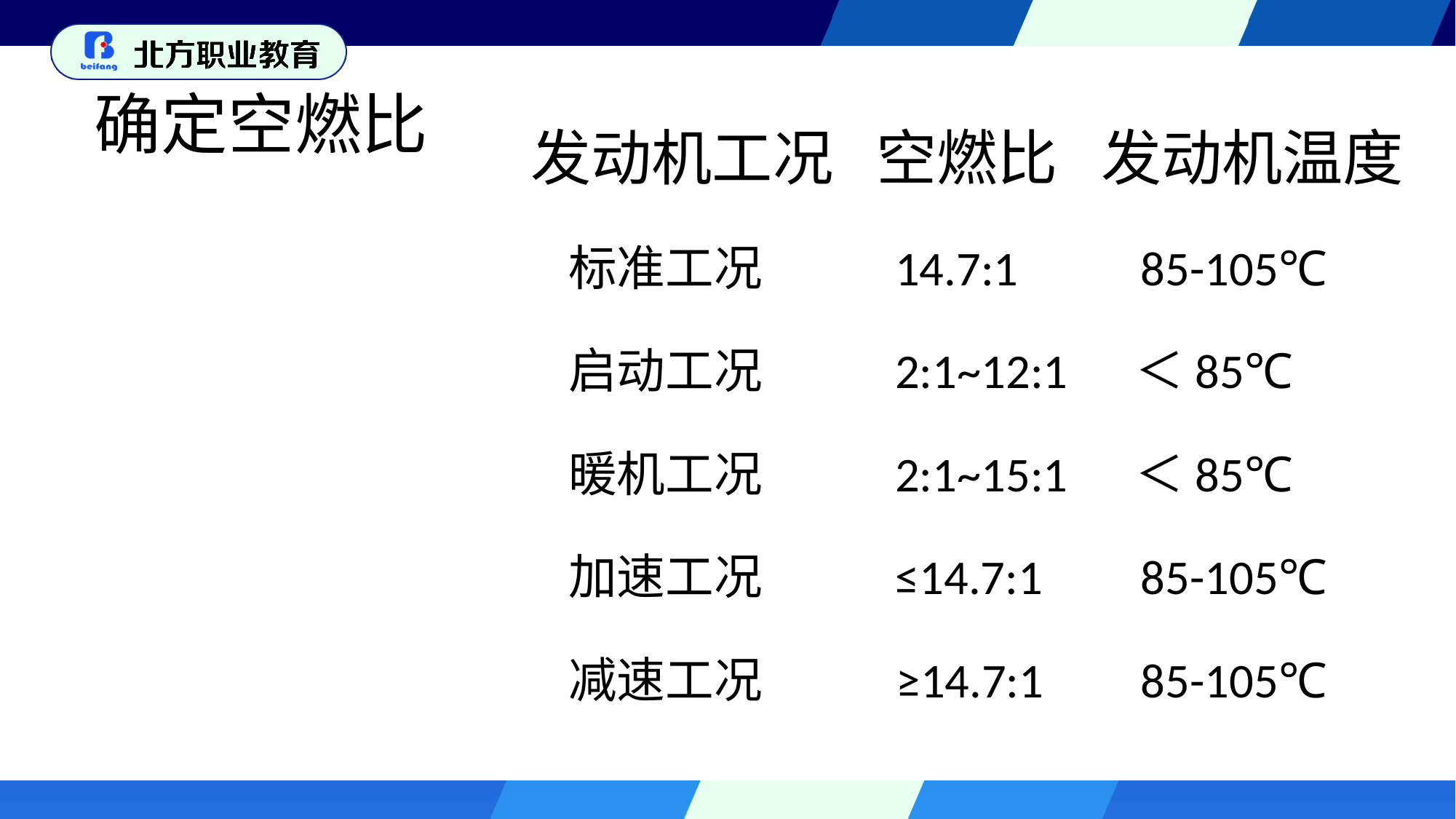

确定空燃比
发动机工况
空燃比
发动机温度
标准工况
14.7:1
85-105℃
启动工况
2:1~12:1
＜85℃
暖机工况
2:1~15:1
＜85℃
加速工况
≤14.7:1
85-105℃
减速工况
≥14.7:1
85-105℃